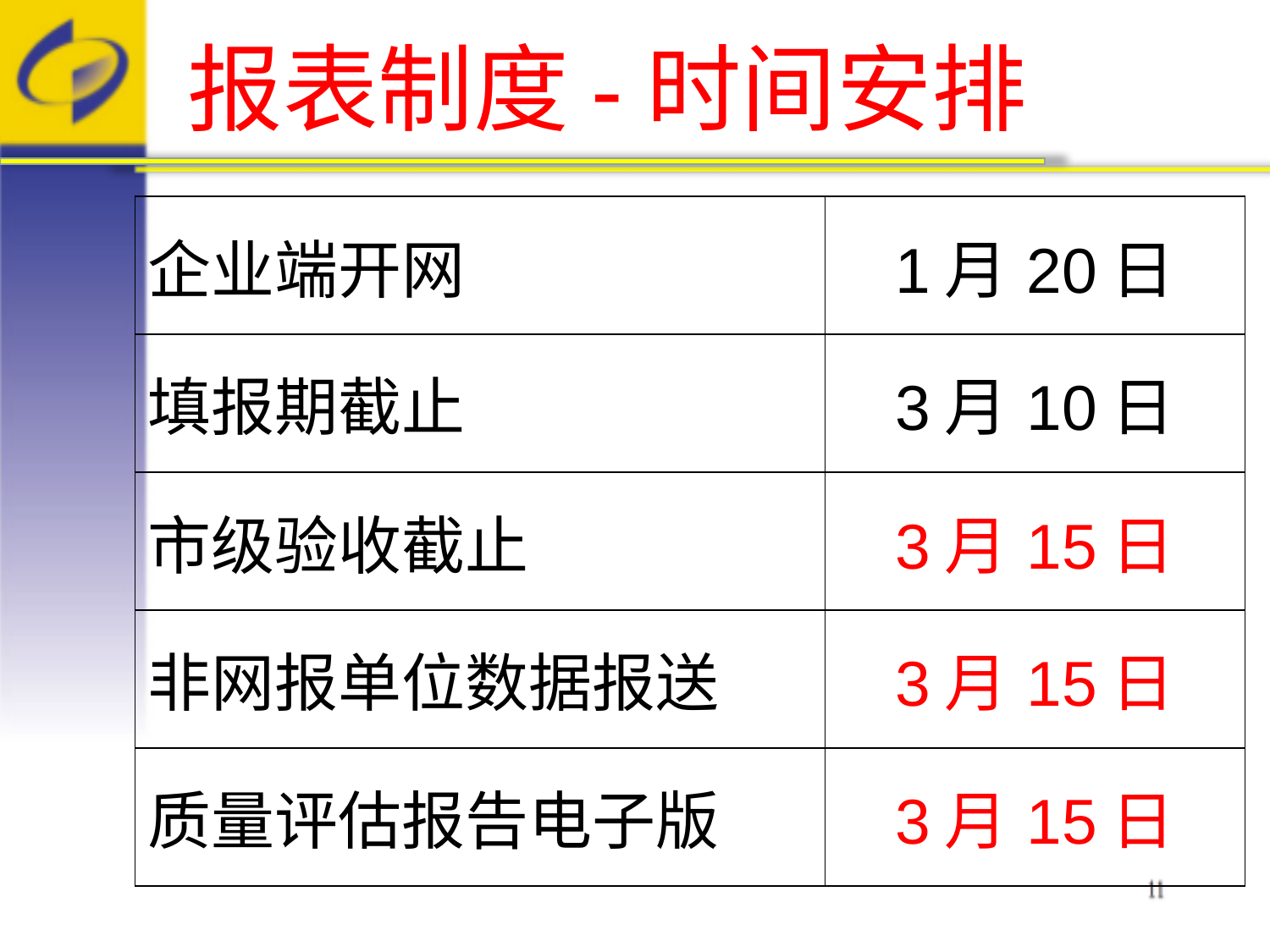

# 报表制度-时间安排

| 企业端开网 | 1月20日 |
| --- | --- |
| 填报期截止 | 3月10日 |
| 市级验收截止 | 3月15日 |
| 非网报单位数据报送 | 3月15日 |
| 质量评估报告电子版 | 3月15日 |